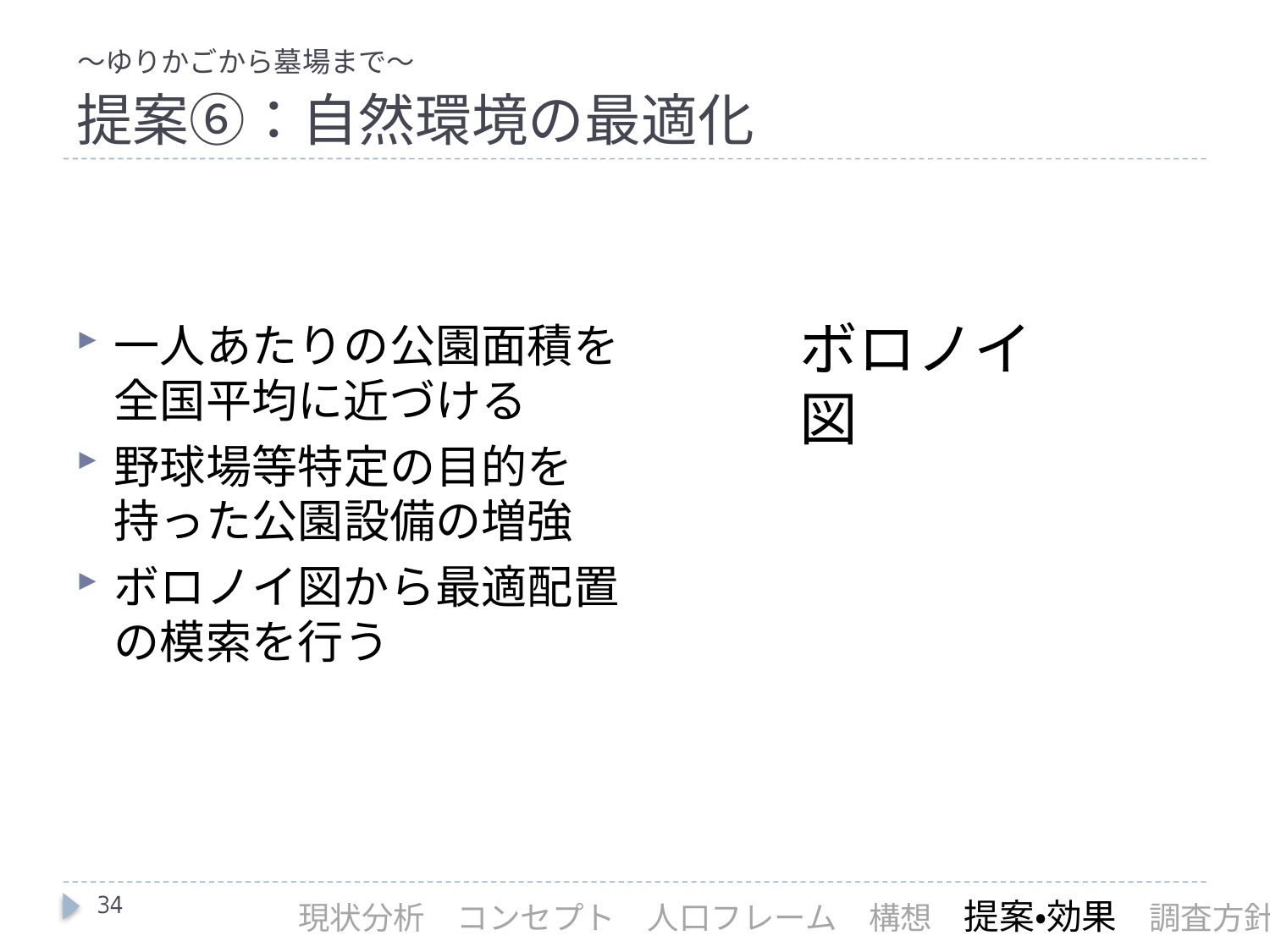

～ゆりかごから墓場まで～
# 提案⑥：自然環境の最適化
ボロノイ図
一人あたりの公園面積を
全国平均に近づける
野球場等特定の目的を
持った公園設備の増強
ボロノイ図から最適配置
の模索を行う
34
現状分析　コンセプト　人口フレーム　構想　提案・効果　調査方針